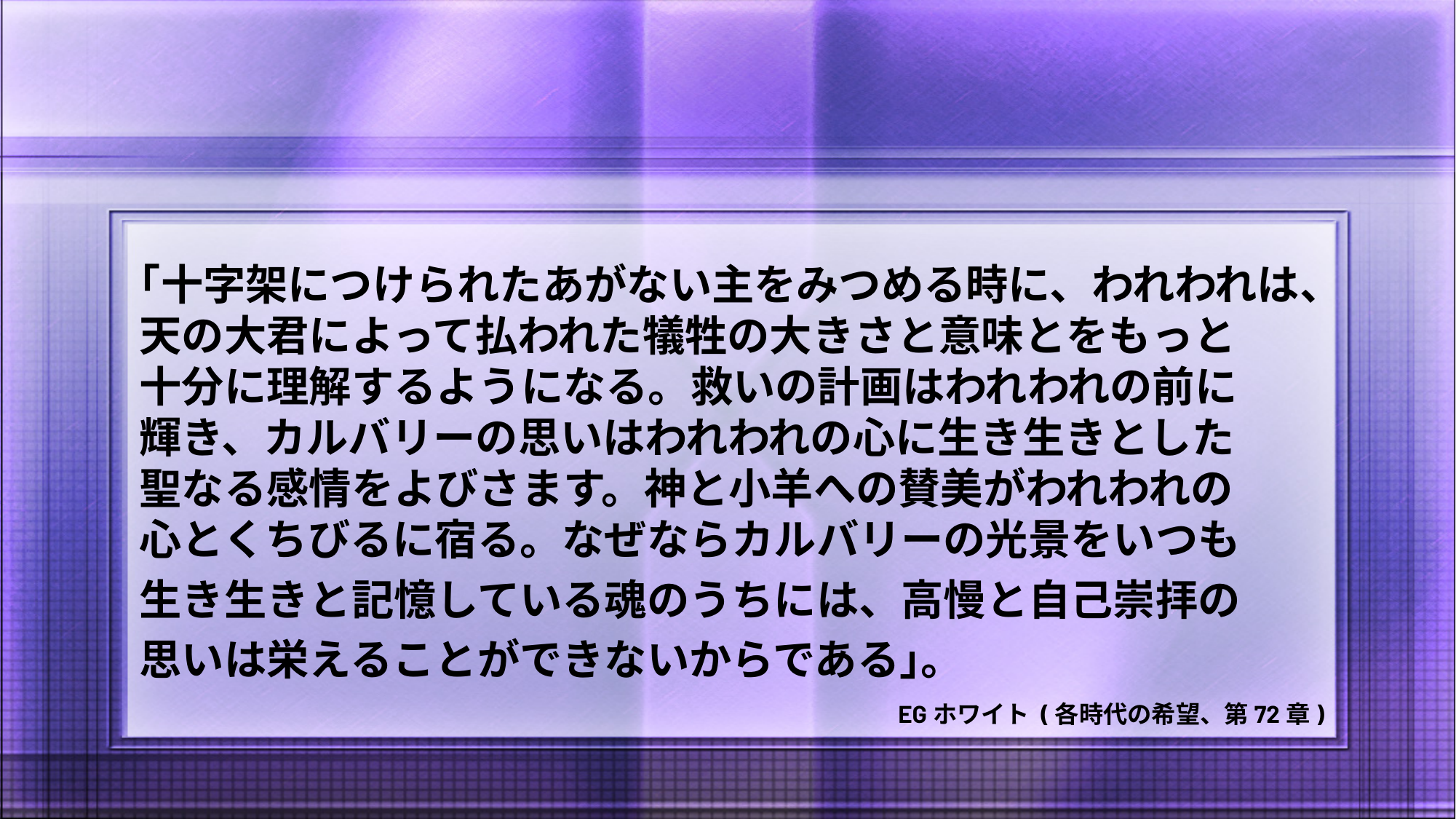

｢十字架につけられたあがない主をみつめる時に、われわれは、天の大君によって払われた犠牲の大きさと意味とをもっと　十分に理解するようになる。救いの計画はわれわれの前に　輝き、カルバリーの思いはわれわれの心に生き生きとした　聖なる感情をよびさます。神と小羊への賛美がわれわれの　心とくちびるに宿る。なぜならカルバリーの光景をいつも
生き生きと記憶している魂のうちには、高慢と自己崇拝の
思いは栄えることができないからである｣。
EGホワイト (各時代の希望、第72章)